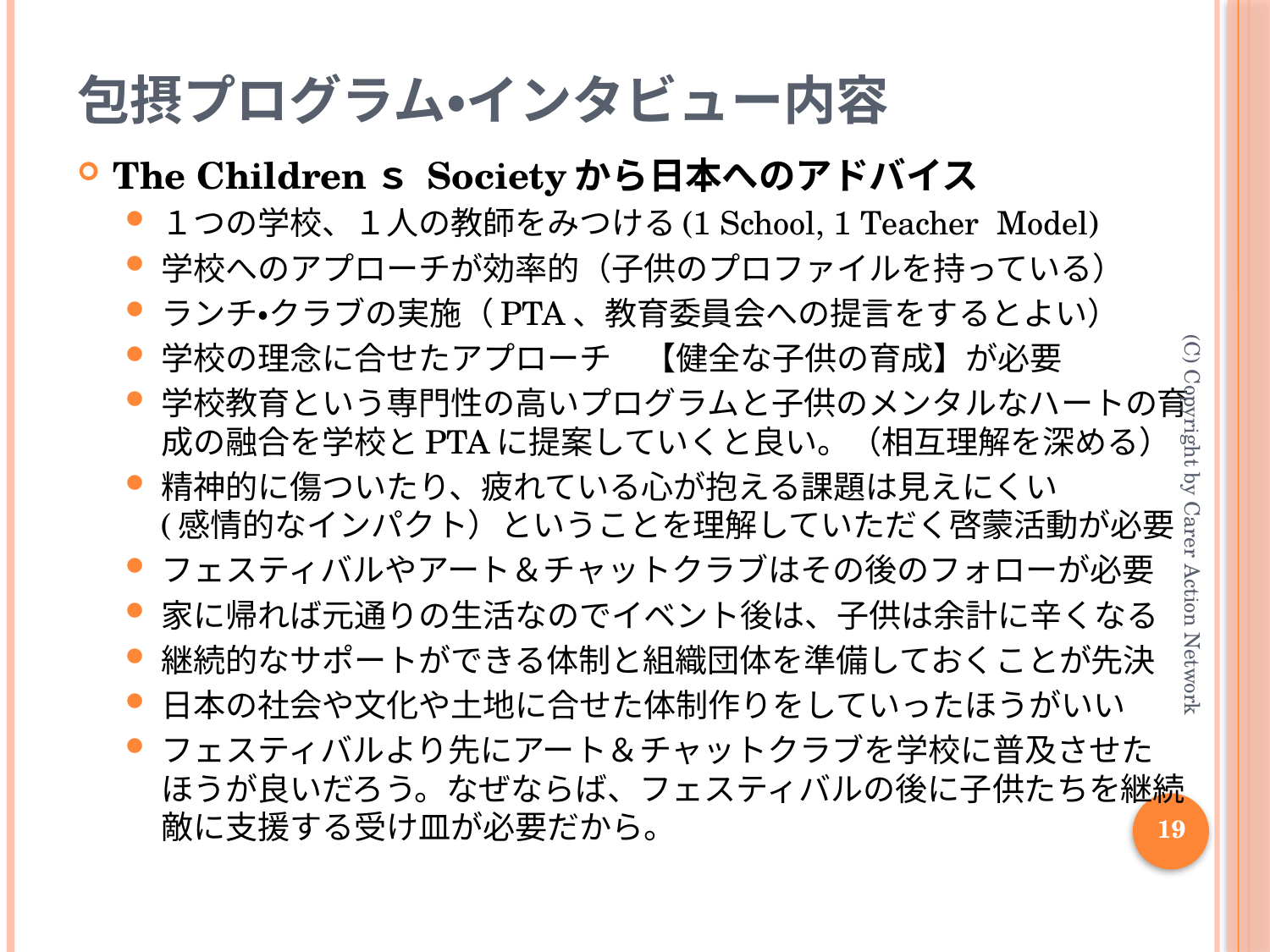

# 包摂プログラム・インタビュー内容
The Childrenｓ Societyから日本へのアドバイス
１つの学校、１人の教師をみつける(1 School, 1 Teacher  Model)
学校へのアプローチが効率的（子供のプロファイルを持っている）
ランチ・クラブの実施（PTA、教育委員会への提言をするとよい）
学校の理念に合せたアプローチ　【健全な子供の育成】が必要
学校教育という専門性の高いプログラムと子供のメンタルなハートの育成の融合を学校とPTAに提案していくと良い。（相互理解を深める）
精神的に傷ついたり、疲れている心が抱える課題は見えにくい
(感情的なインパクト）ということを理解していただく啓蒙活動が必要
フェスティバルやアート＆チャットクラブはその後のフォローが必要
家に帰れば元通りの生活なのでイベント後は、子供は余計に辛くなる
継続的なサポートができる体制と組織団体を準備しておくことが先決
日本の社会や文化や土地に合せた体制作りをしていったほうがいい
フェスティバルより先にアート＆チャットクラブを学校に普及させた
ほうが良いだろう。なぜならば、フェスティバルの後に子供たちを継続
敵に支援する受け皿が必要だから。

(C) Copyright by Carer Action Network
19